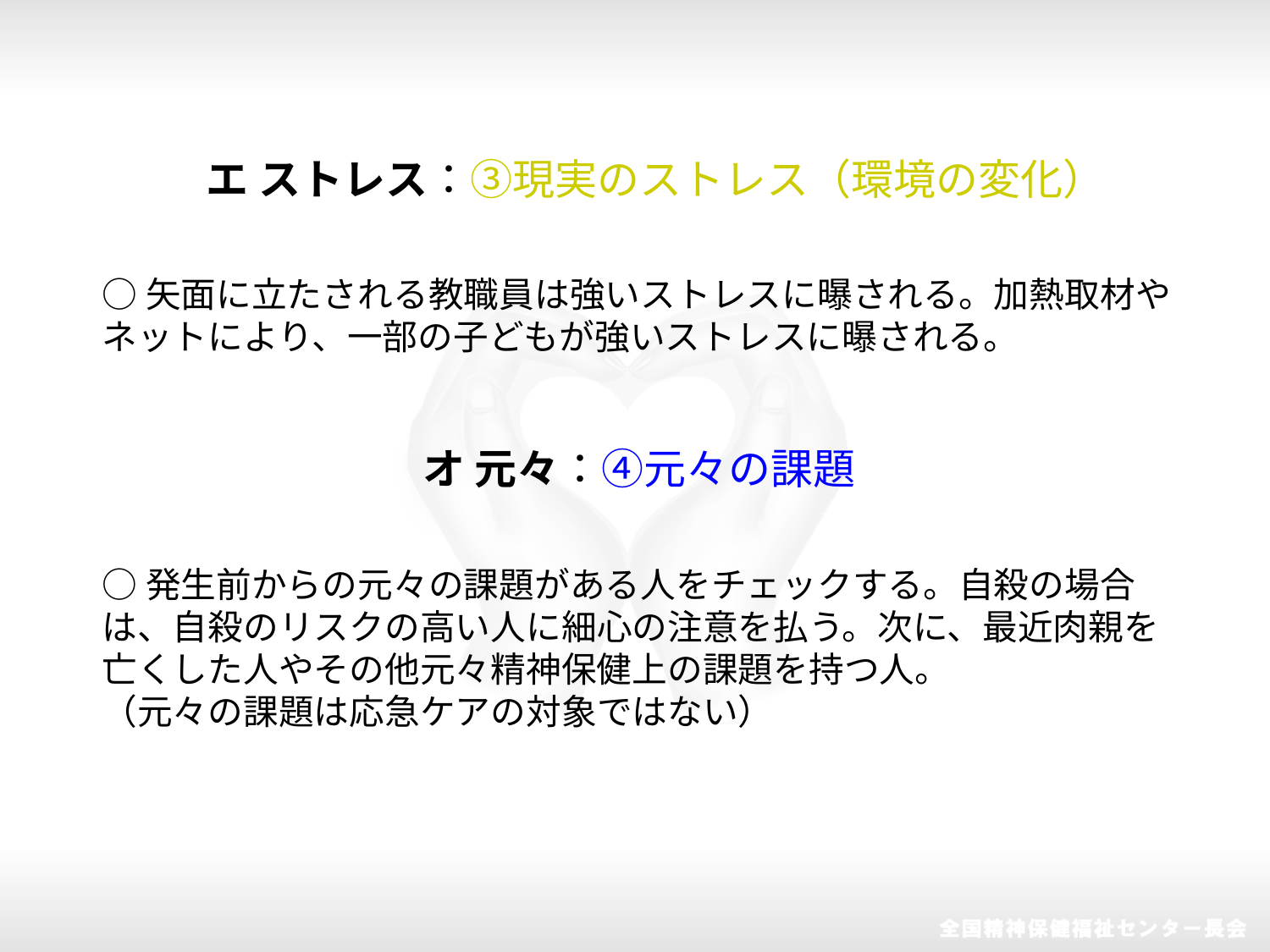

エ ストレス：③現実のストレス（環境の変化）
○矢面に立たされる教職員は強いストレスに曝される。加熱取材やネットにより、一部の子どもが強いストレスに曝される。
オ 元々：④元々の課題
○発生前からの元々の課題がある人をチェックする。自殺の場合は、自殺のリスクの高い人に細心の注意を払う。次に、最近肉親を亡くした人やその他元々精神保健上の課題を持つ人。
（元々の課題は応急ケアの対象ではない）